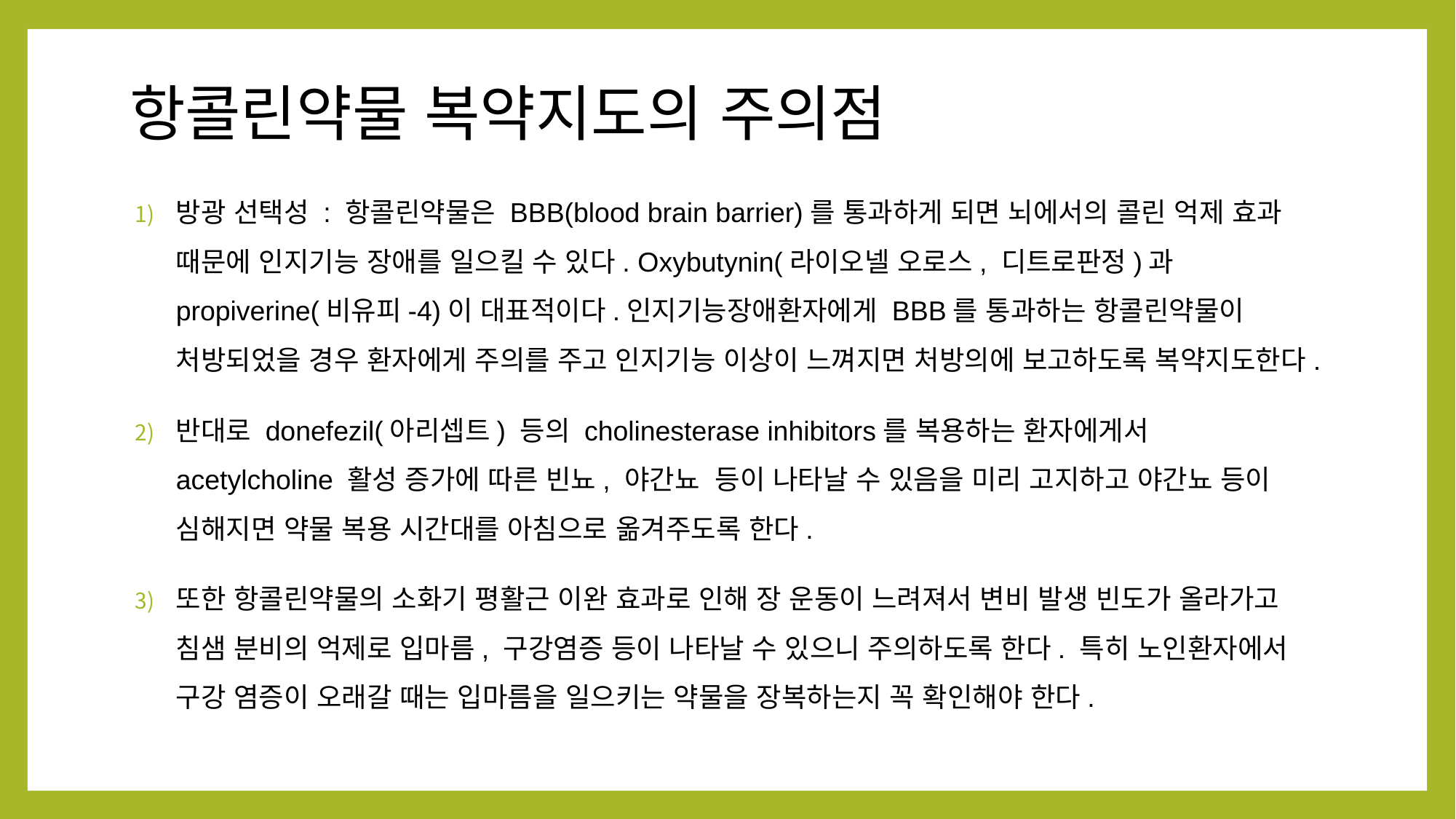

# 항콜린약물 복약지도의 주의점
방광 선택성 : 항콜린약물은 BBB(blood brain barrier)를 통과하게 되면 뇌에서의 콜린 억제 효과 때문에 인지기능 장애를 일으킬 수 있다. Oxybutynin(라이오넬 오로스, 디트로판정)과 propiverine(비유피-4)이 대표적이다.인지기능장애환자에게 BBB를 통과하는 항콜린약물이 처방되었을 경우 환자에게 주의를 주고 인지기능 이상이 느껴지면 처방의에 보고하도록 복약지도한다.
반대로 donefezil(아리셉트) 등의 cholinesterase inhibitors를 복용하는 환자에게서 acetylcholine 활성 증가에 따른 빈뇨, 야간뇨  등이 나타날 수 있음을 미리 고지하고 야간뇨 등이 심해지면 약물 복용 시간대를 아침으로 옮겨주도록 한다.
또한 항콜린약물의 소화기 평활근 이완 효과로 인해 장 운동이 느려져서 변비 발생 빈도가 올라가고 침샘 분비의 억제로 입마름, 구강염증 등이 나타날 수 있으니 주의하도록 한다. 특히 노인환자에서 구강 염증이 오래갈 때는 입마름을 일으키는 약물을 장복하는지 꼭 확인해야 한다.